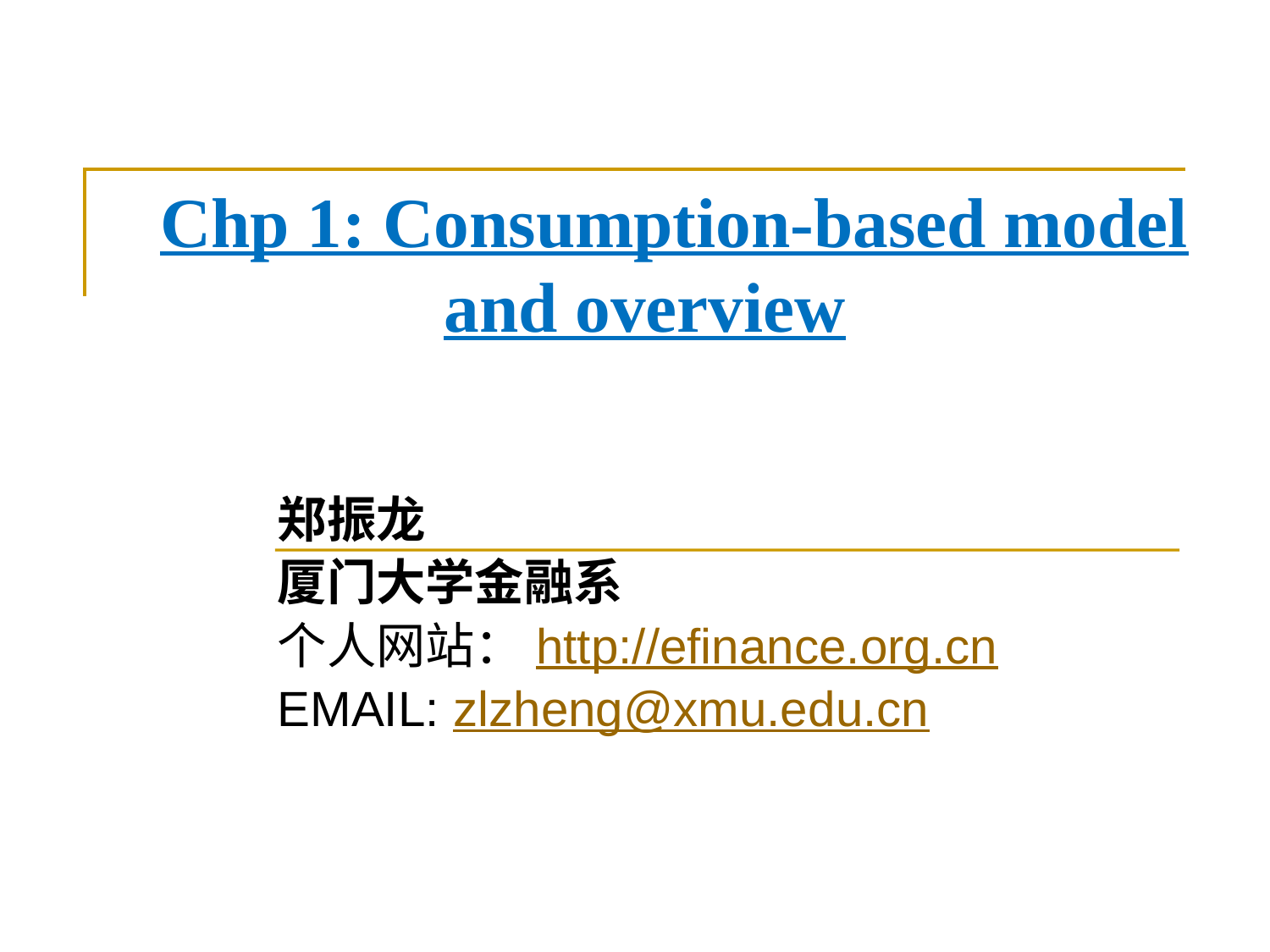

# Chp 1: Consumption-based model and overview

郑振龙
厦门大学金融系
个人网站：http://efinance.org.cn
EMAIL: zlzheng@xmu.edu.cn